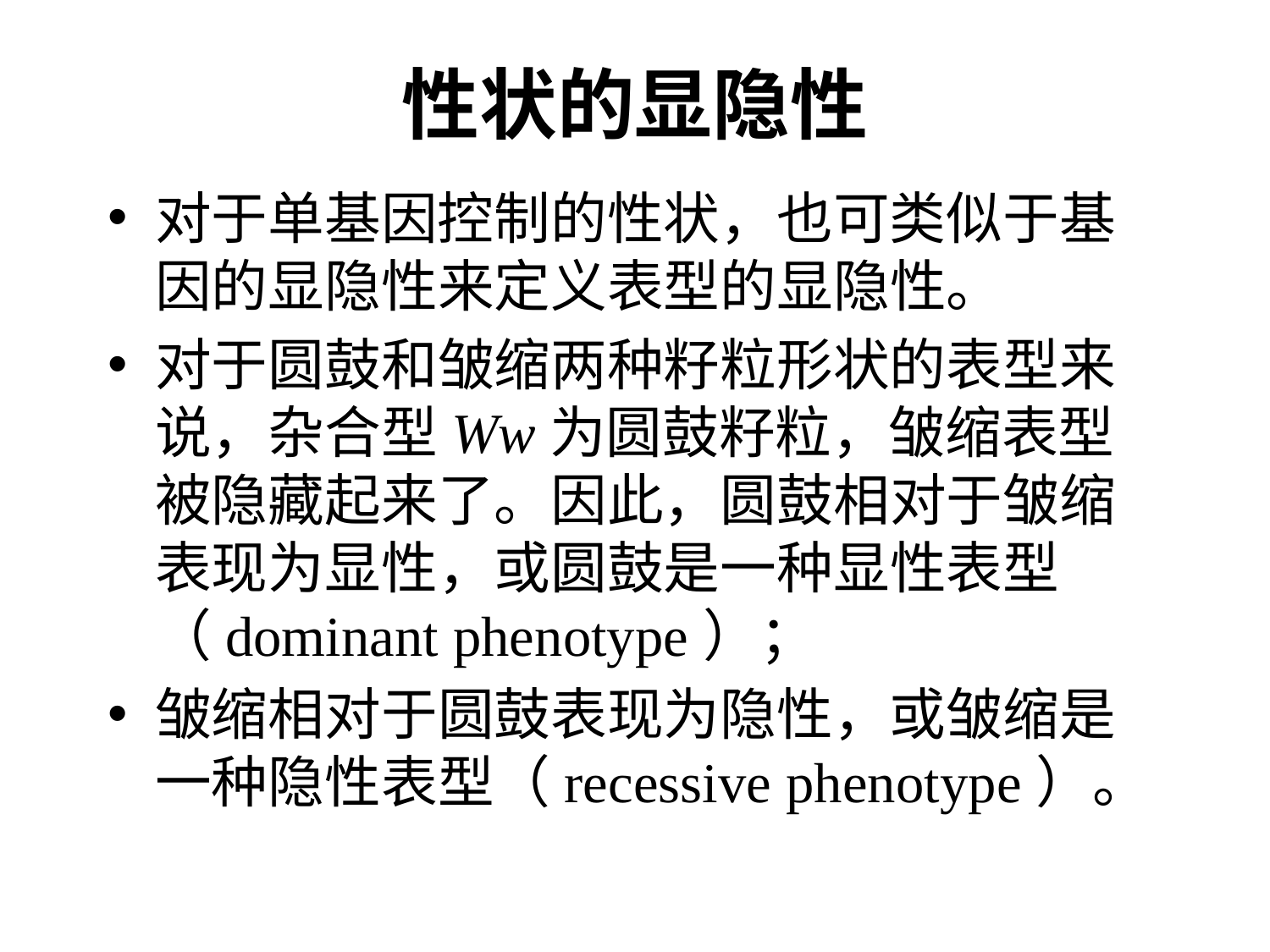

# 性状的显隐性
对于单基因控制的性状，也可类似于基因的显隐性来定义表型的显隐性。
对于圆鼓和皱缩两种籽粒形状的表型来说，杂合型Ww为圆鼓籽粒，皱缩表型被隐藏起来了。因此，圆鼓相对于皱缩表现为显性，或圆鼓是一种显性表型（dominant phenotype）；
皱缩相对于圆鼓表现为隐性，或皱缩是一种隐性表型（recessive phenotype）。